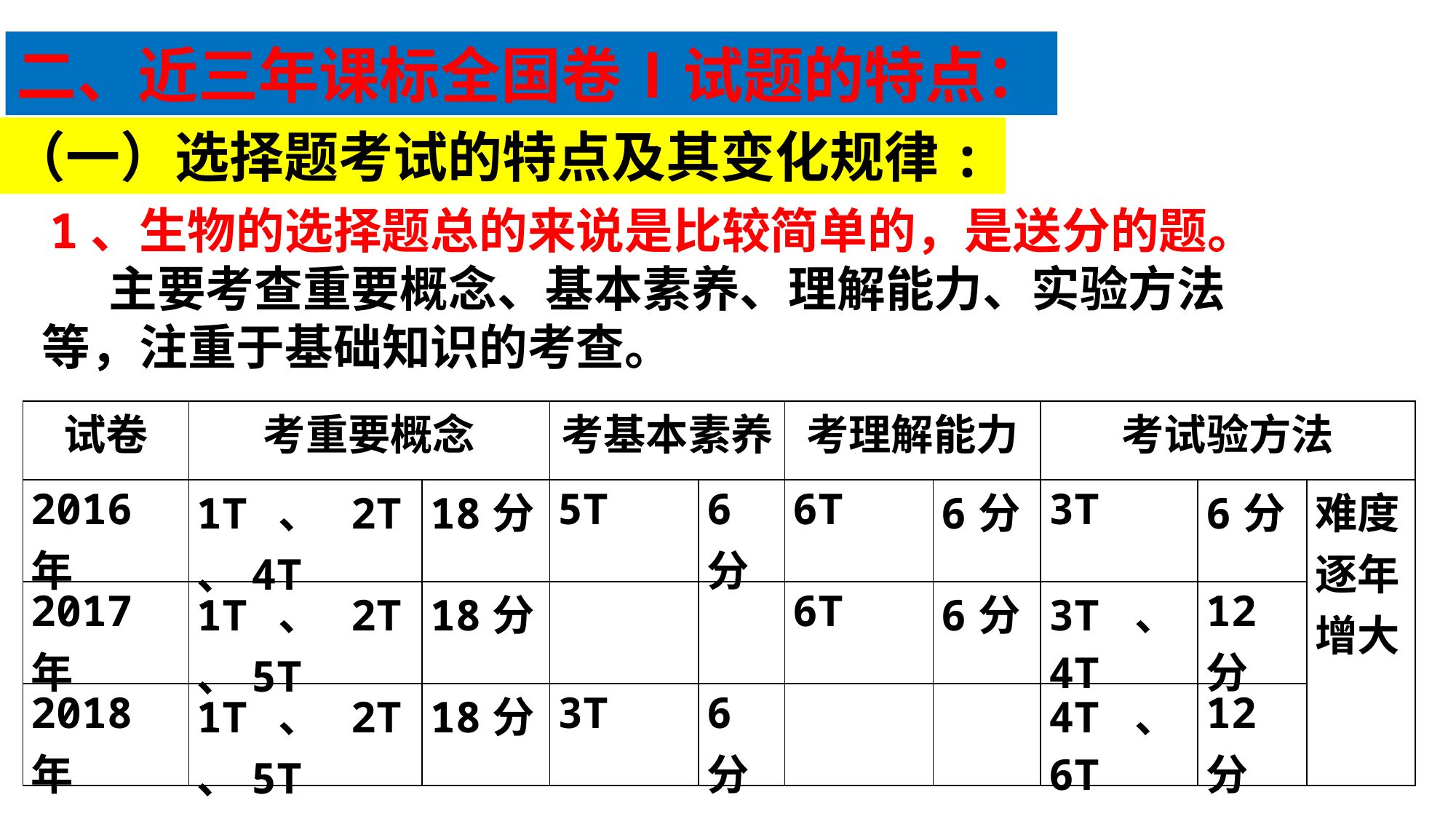

二、近三年课标全国卷Ⅰ试题的特点：
（一）选择题考试的特点及其变化规律:
 1、生物的选择题总的来说是比较简单的，是送分的题。         主要考查重要概念、基本素养、理解能力、实验方法等，注重于基础知识的考查。
| 试卷 | 考重要概念 |  | 考基本素养 |  | 考理解能力 |  | 考试验方法 |  |  |
| --- | --- | --- | --- | --- | --- | --- | --- | --- | --- |
| 2016年 | 1T、2T、4T | 18分 | 5T | 6分 | 6T | 6分 | 3T | 6分 | 难度 逐年 增大 |
| 2017年 | 1T、2T、5T | 18分 |  |  | 6T | 6分 | 3T、4T | 12分 |  |
| 2018年 | 1T、2T、5T | 18分 | 3T | 6分 |  |  | 4T、6T | 12分 |  |